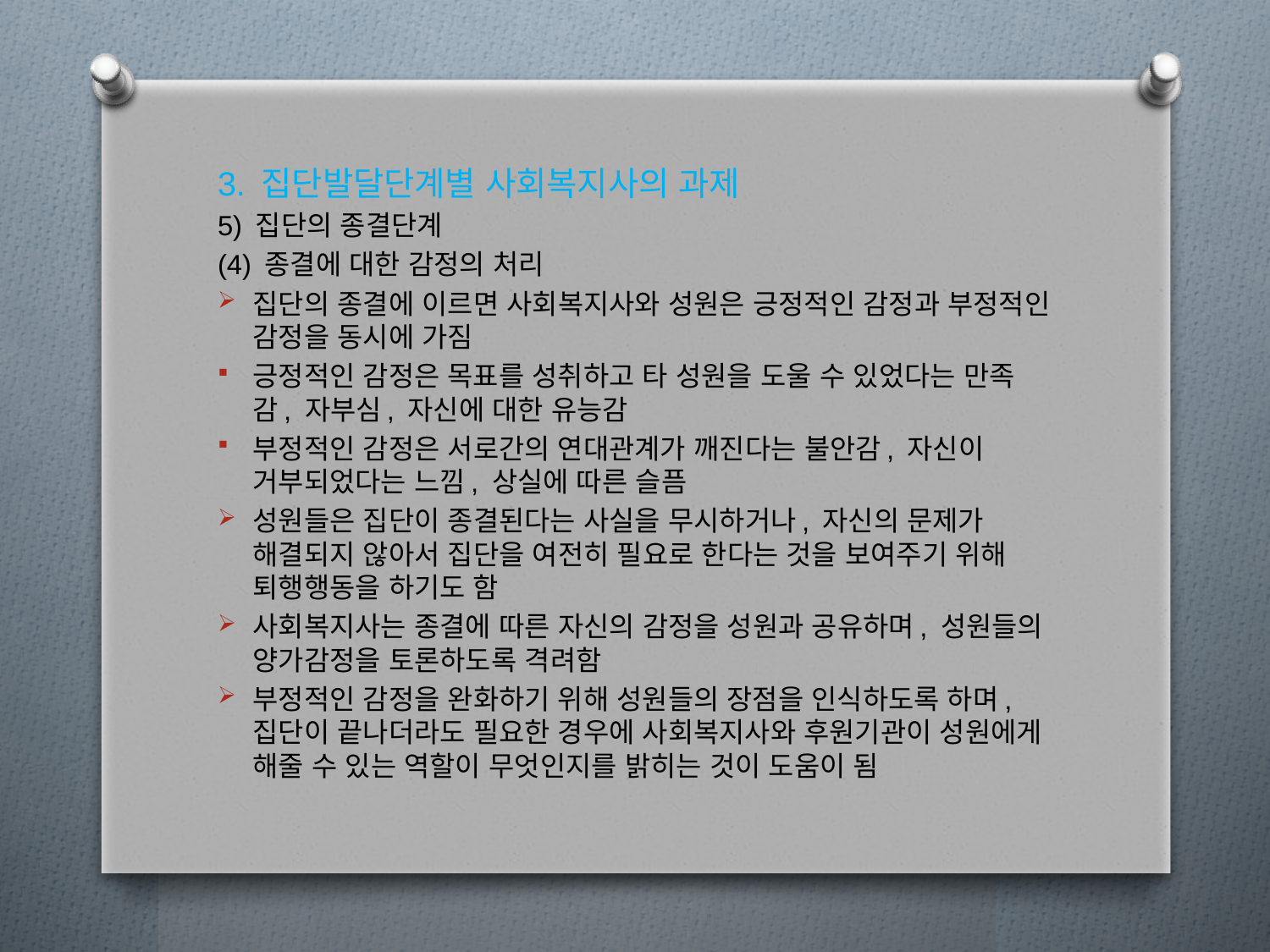

3. 집단발달단계별 사회복지사의 과제
5) 집단의 종결단계
(4) 종결에 대한 감정의 처리
집단의 종결에 이르면 사회복지사와 성원은 긍정적인 감정과 부정적인 감정을 동시에 가짐
긍정적인 감정은 목표를 성취하고 타 성원을 도울 수 있었다는 만족감, 자부심, 자신에 대한 유능감
부정적인 감정은 서로간의 연대관계가 깨진다는 불안감, 자신이 거부되었다는 느낌, 상실에 따른 슬픔
성원들은 집단이 종결된다는 사실을 무시하거나, 자신의 문제가 해결되지 않아서 집단을 여전히 필요로 한다는 것을 보여주기 위해 퇴행행동을 하기도 함
사회복지사는 종결에 따른 자신의 감정을 성원과 공유하며, 성원들의 양가감정을 토론하도록 격려함
부정적인 감정을 완화하기 위해 성원들의 장점을 인식하도록 하며, 집단이 끝나더라도 필요한 경우에 사회복지사와 후원기관이 성원에게 해줄 수 있는 역할이 무엇인지를 밝히는 것이 도움이 됨